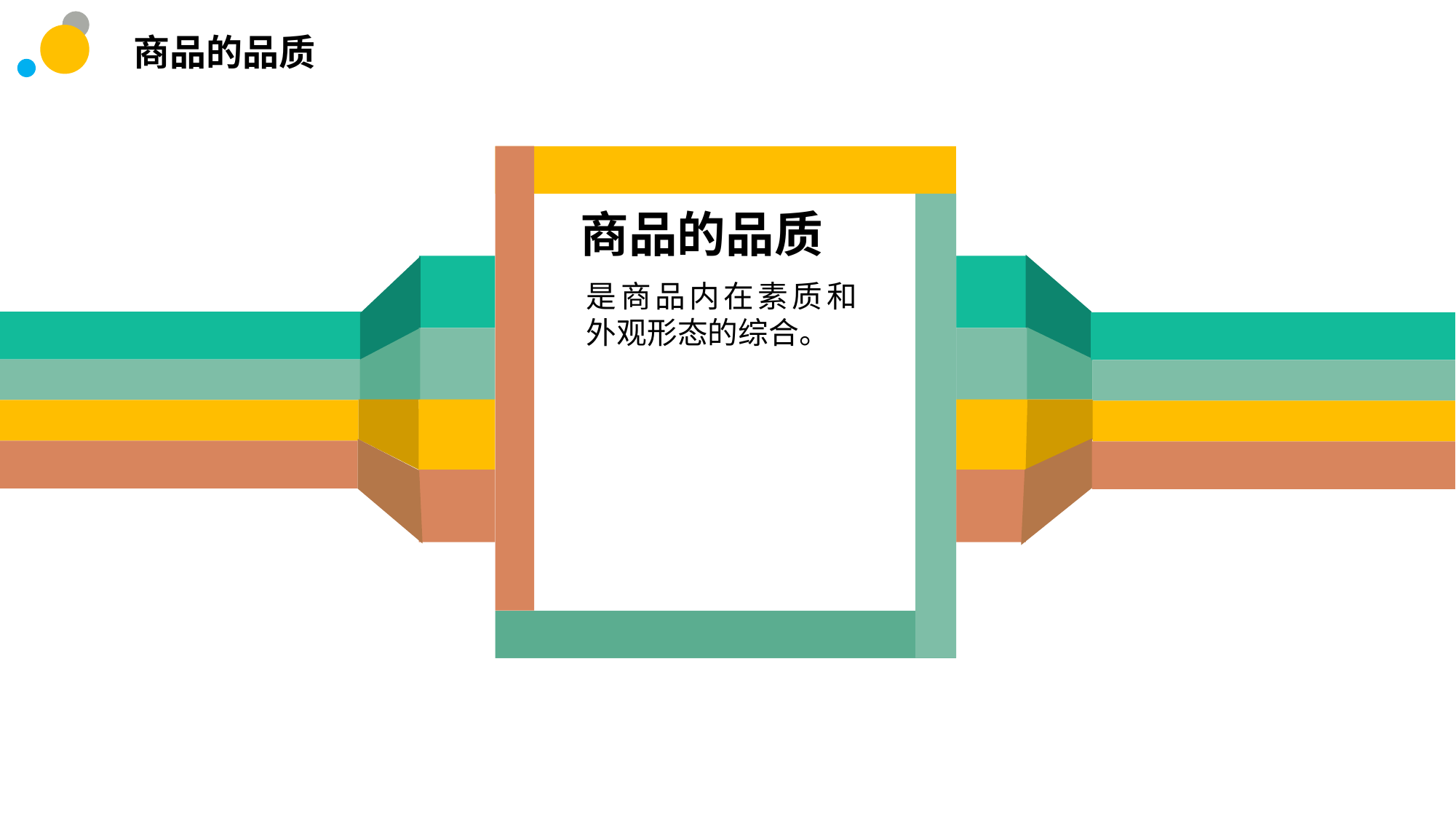

商品的品质
点击此处添加文字标题

商品的品质

是商品内在素质和外观形态的综合。
LOGO